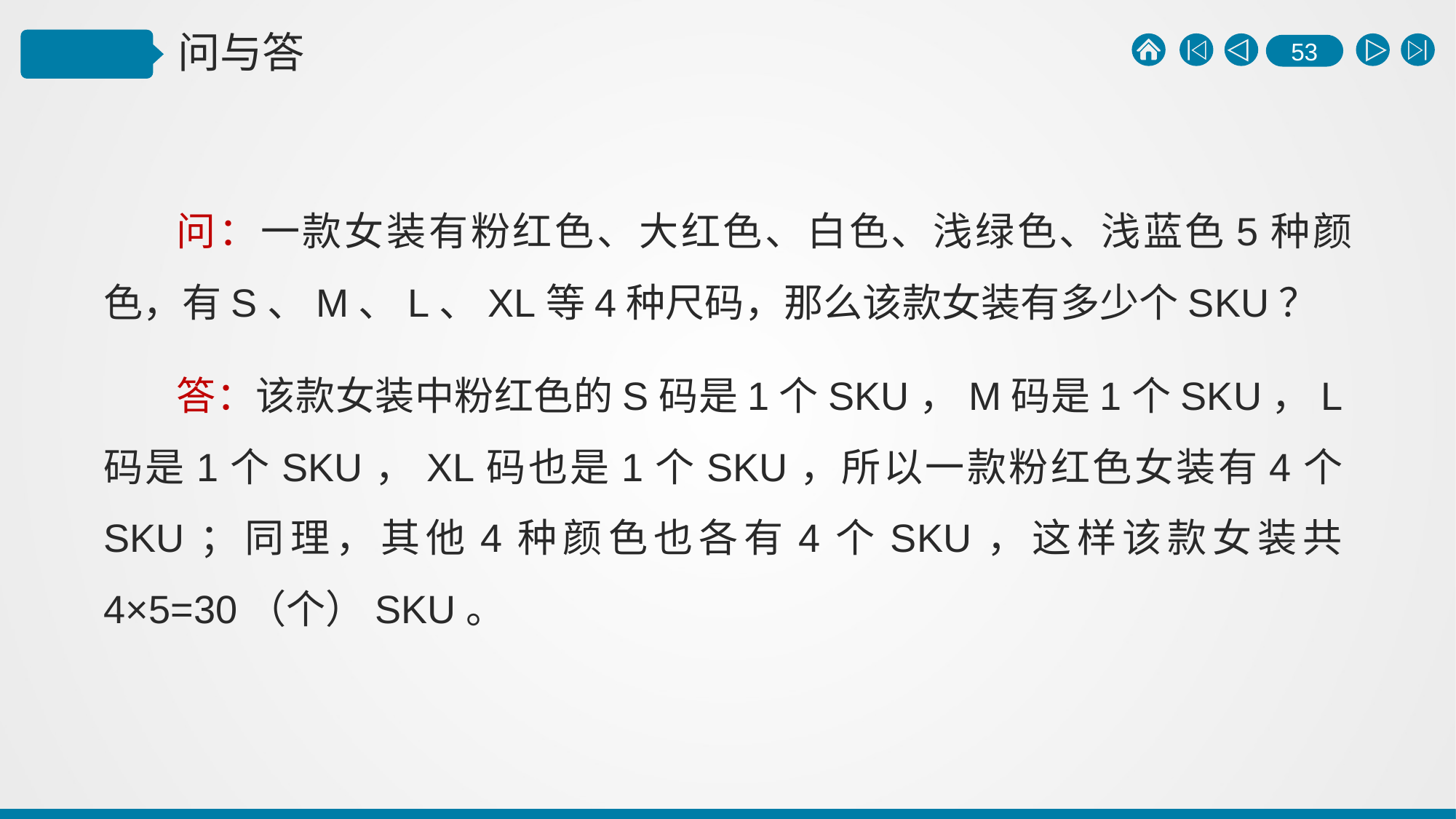

问：一款女装有粉红色、大红色、白色、浅绿色、浅蓝色5种颜色，有S、M、L、XL等4种尺码，那么该款女装有多少个SKU？
答：该款女装中粉红色的S码是1个SKU，M码是1个SKU，L码是1个SKU，XL码也是1个SKU，所以一款粉红色女装有4个SKU；同理，其他4种颜色也各有4个SKU，这样该款女装共4×5=30（个）SKU。